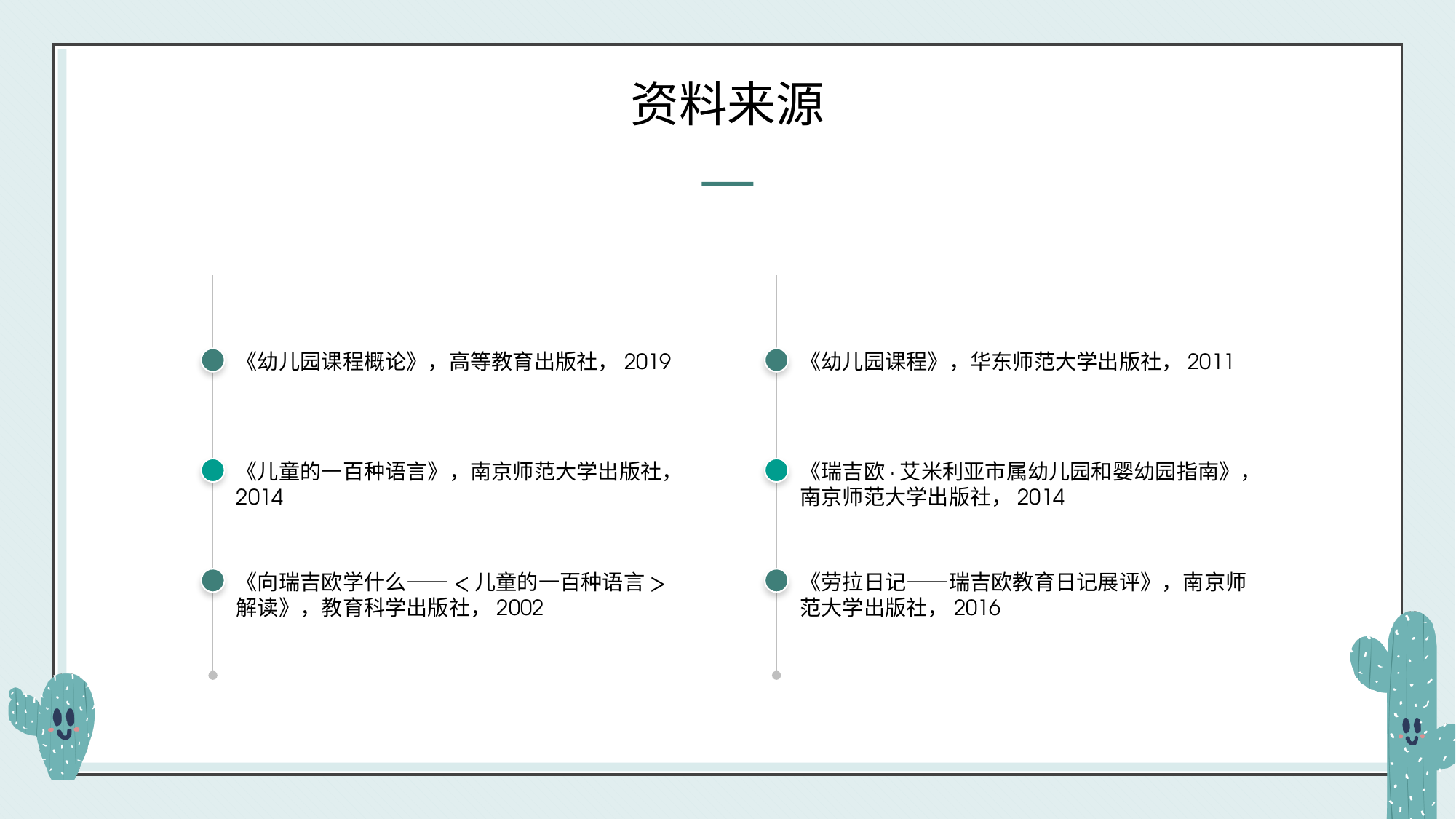

资料来源

《幼儿园课程概论》，高等教育出版社，2019

《幼儿园课程》，华东师范大学出版社，2011

《儿童的一百种语言》，南京师范大学出版社，2014

《瑞吉欧·艾米利亚市属幼儿园和婴幼园指南》，南京师范大学出版社，2014

《向瑞吉欧学什么——<儿童的一百种语言>解读》，教育科学出版社，2002

《劳拉日记——瑞吉欧教育日记展评》，南京师范大学出版社，2016